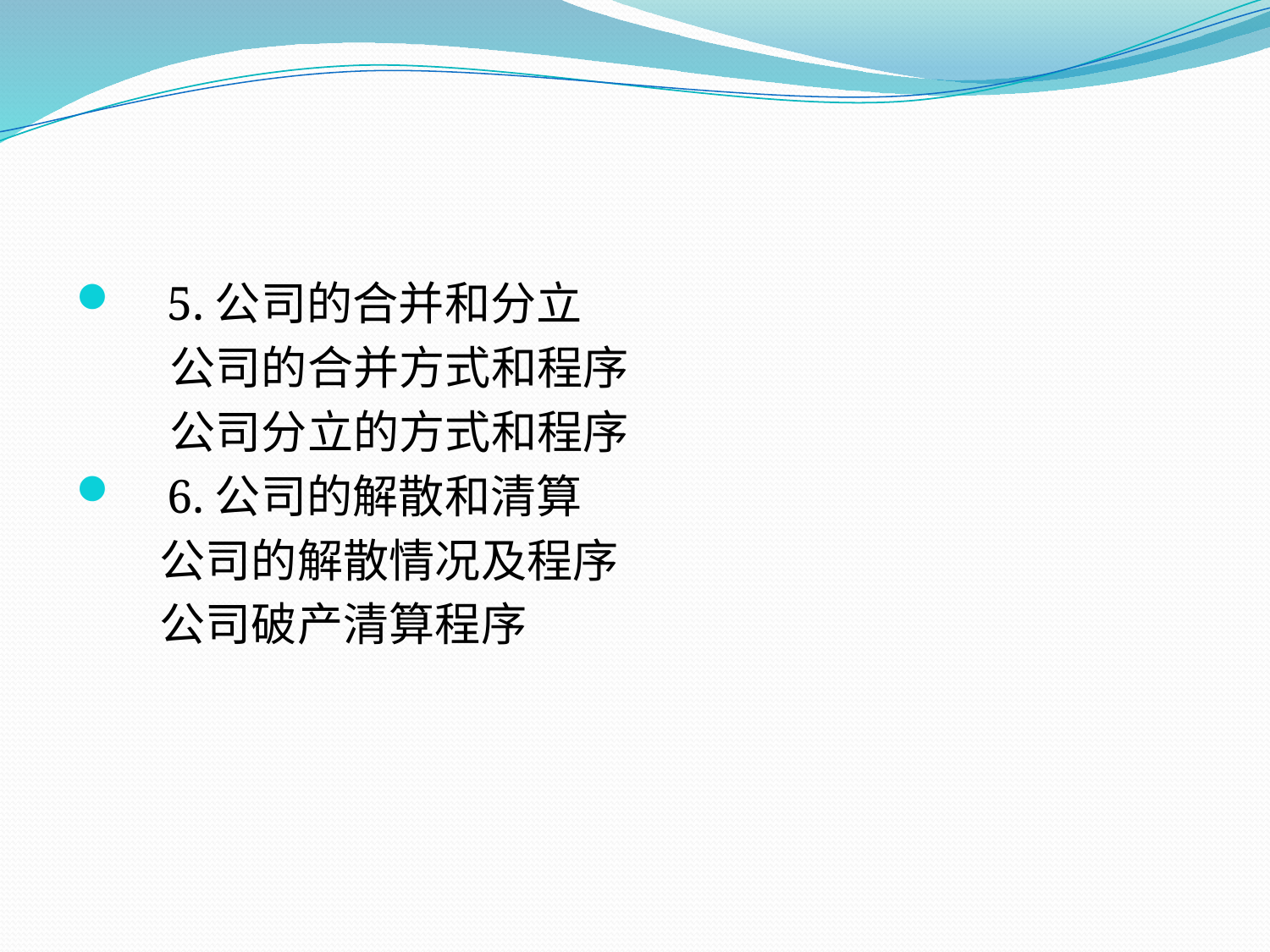

#
    5.公司的合并和分立
        公司的合并方式和程序
        公司分立的方式和程序
    6.公司的解散和清算
       公司的解散情况及程序
       公司破产清算程序